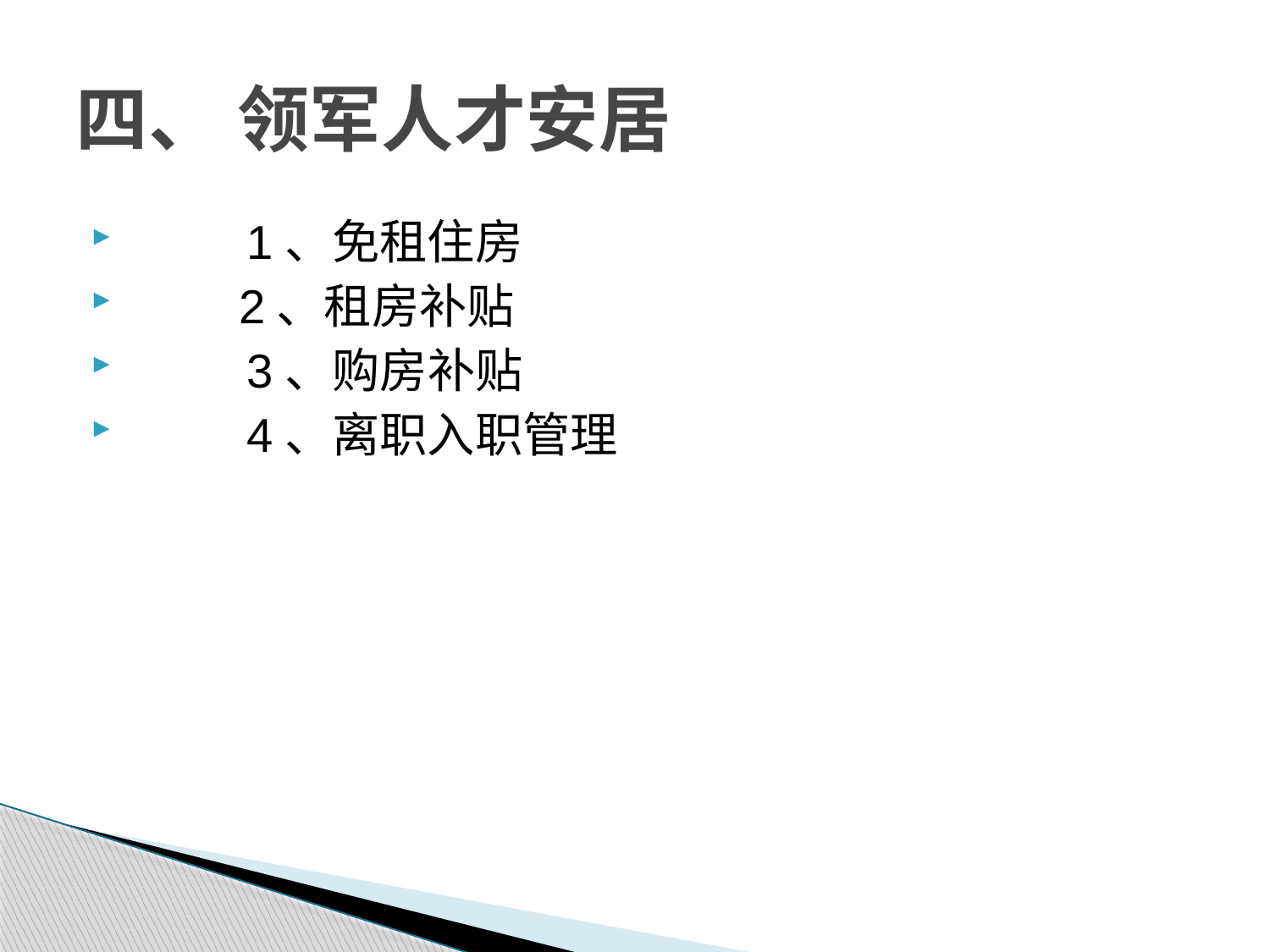

# 四、 领军人才安居
         1、免租住房
　     2、租房补贴
         3、购房补贴
         4、离职入职管理